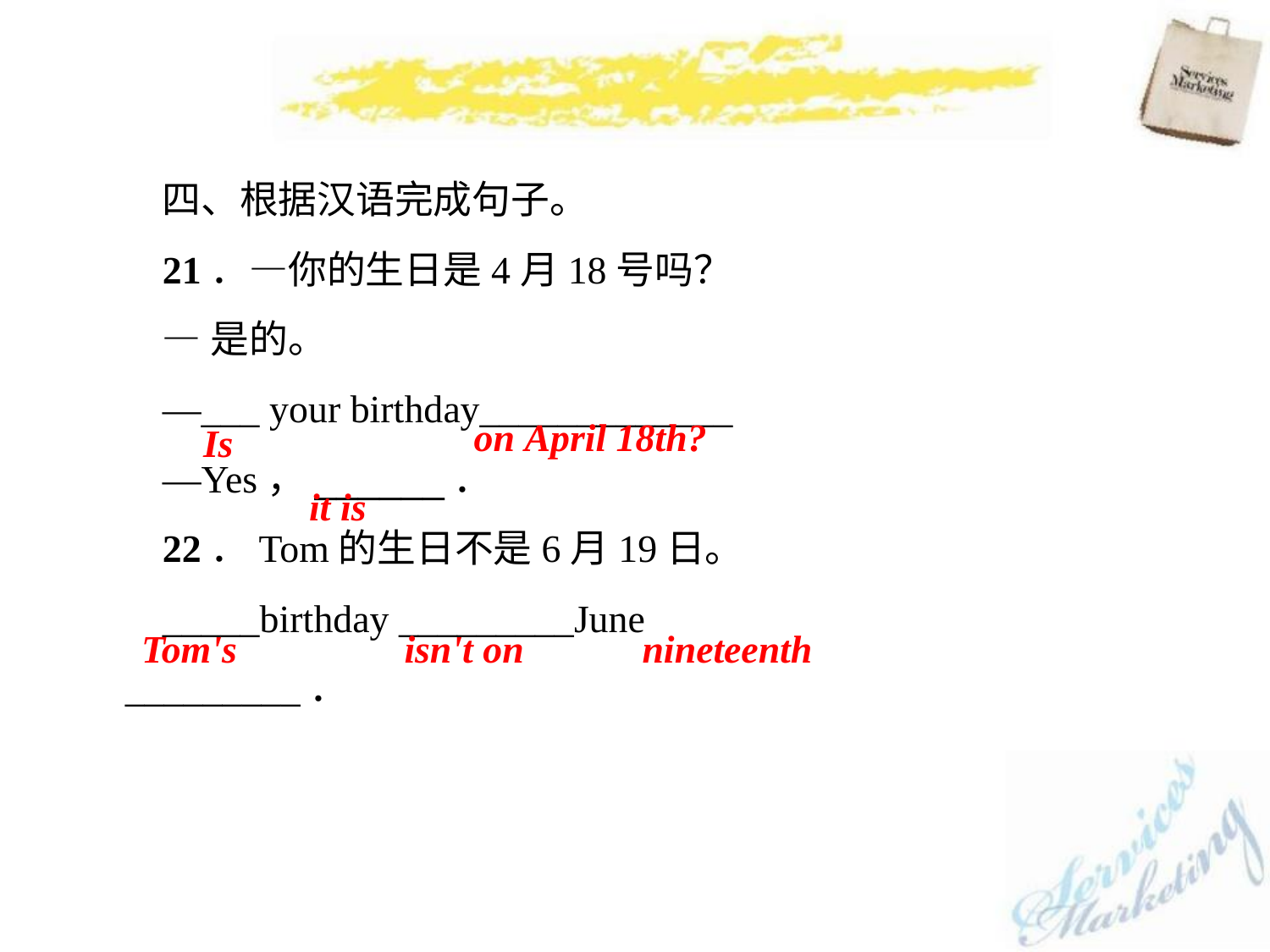

四、根据汉语完成句子。
21．—你的生日是4月18号吗？
—是的。
—___ your birthday_____________
—Yes，______．
22．Tom的生日不是6月19日。
_____birthday _________June _________．
on April 18th?
Is
it is
Tom's
isn't on
nineteenth